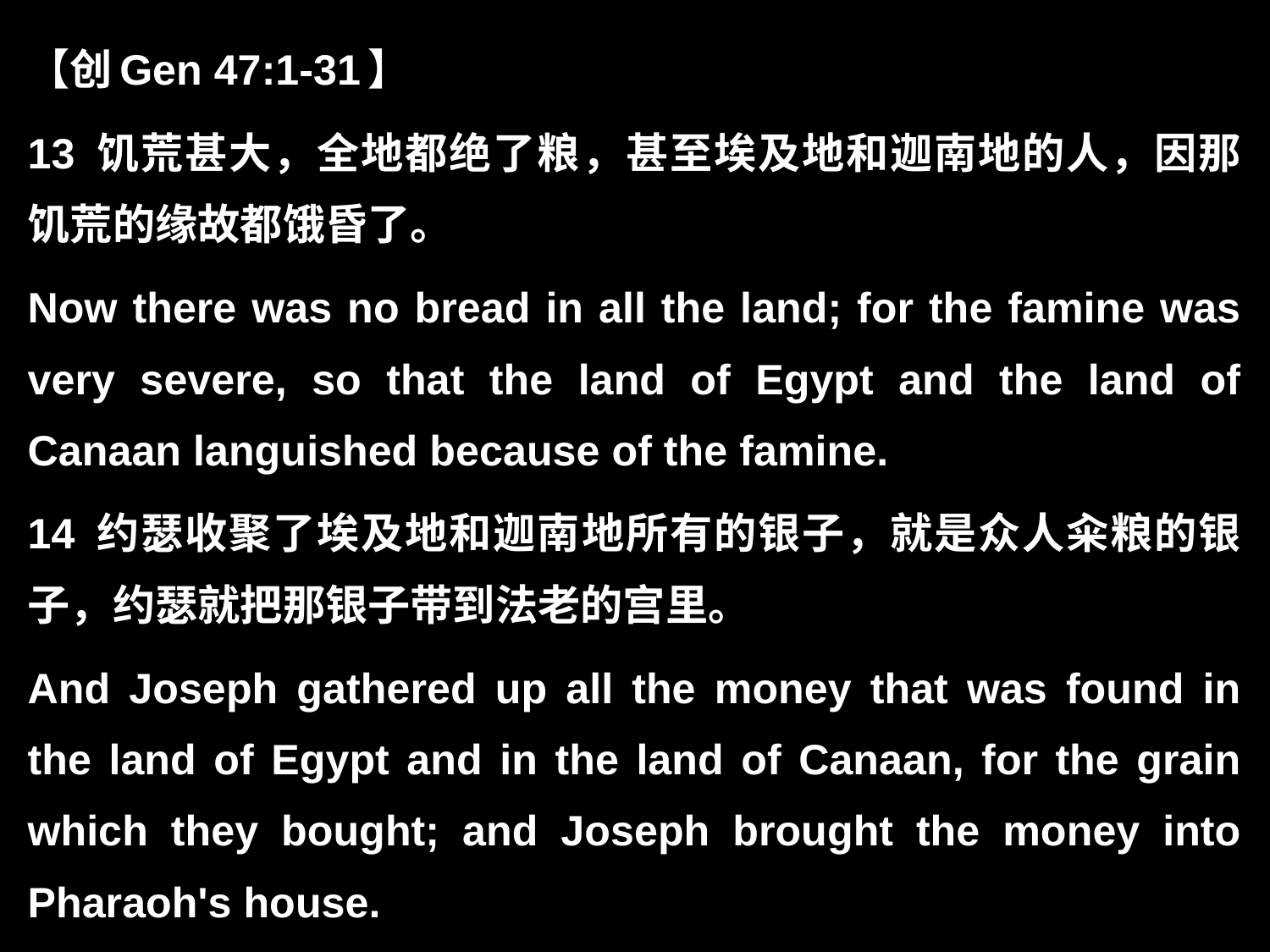

【创Gen 47:1-31】
13 饥荒甚大，全地都绝了粮，甚至埃及地和迦南地的人，因那饥荒的缘故都饿昏了。
Now there was no bread in all the land; for the famine was very severe, so that the land of Egypt and the land of Canaan languished because of the famine.
14 约瑟收聚了埃及地和迦南地所有的银子，就是众人籴粮的银子，约瑟就把那银子带到法老的宫里。
And Joseph gathered up all the money that was found in the land of Egypt and in the land of Canaan, for the grain which they bought; and Joseph brought the money into Pharaoh's house.